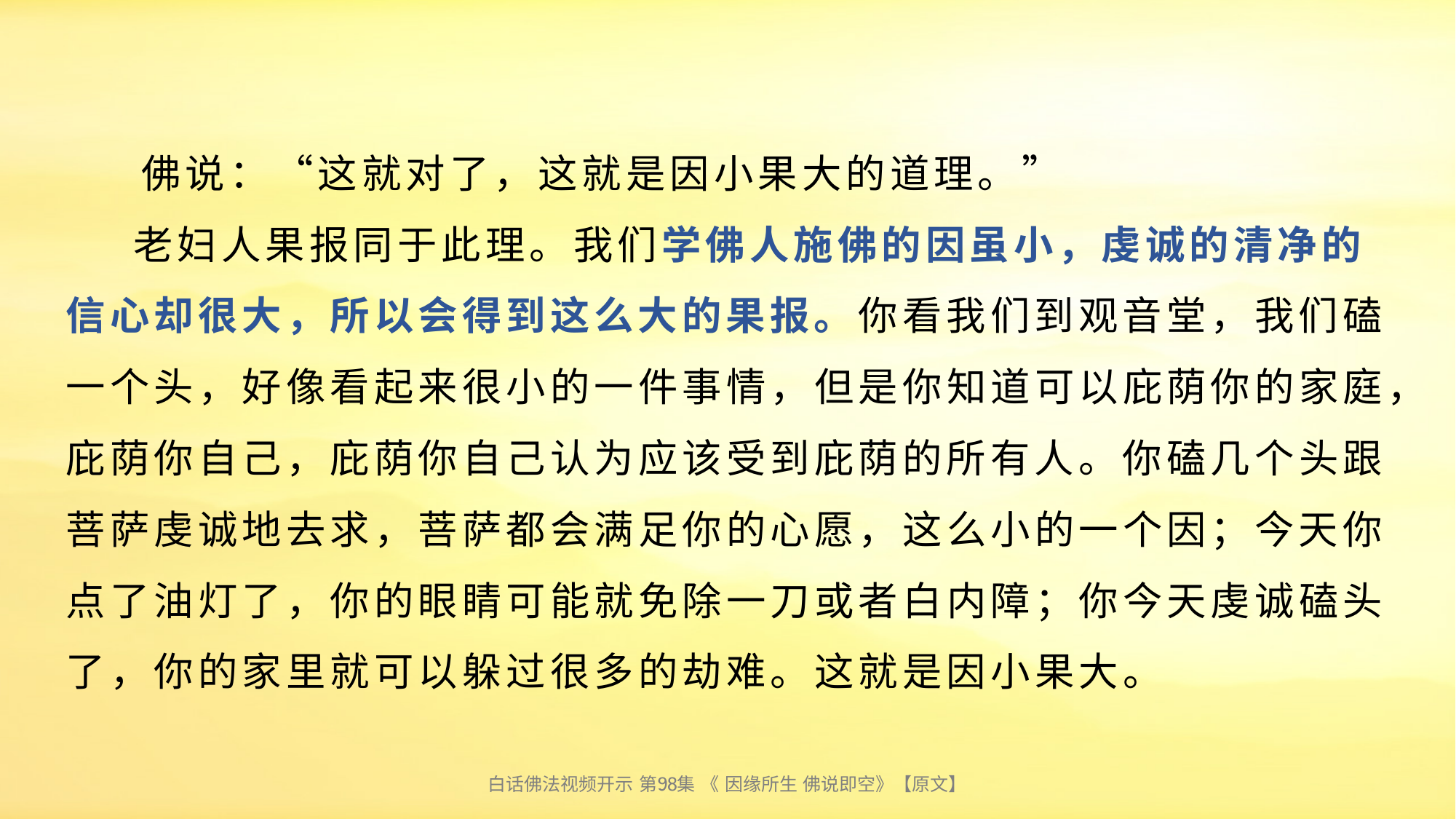

# 佛说：“这就对了，这就是因小果大的道理。” 老妇人果报同于此理。我们学佛人施佛的因虽小，虔诚的清净的信心却很大，所以会得到这么大的果报。你看我们到观音堂，我们磕一个头，好像看起来很小的一件事情，但是你知道可以庇荫你的家庭，庇荫你自己，庇荫你自己认为应该受到庇荫的所有人。你磕几个头跟菩萨虔诚地去求，菩萨都会满足你的心愿，这么小的一个因；今天你点了油灯了，你的眼睛可能就免除一刀或者白内障；你今天虔诚磕头了，你的家里就可以躲过很多的劫难。这就是因小果大。
白话佛法视频开示 第98集 《 因缘所生 佛说即空》【原文】